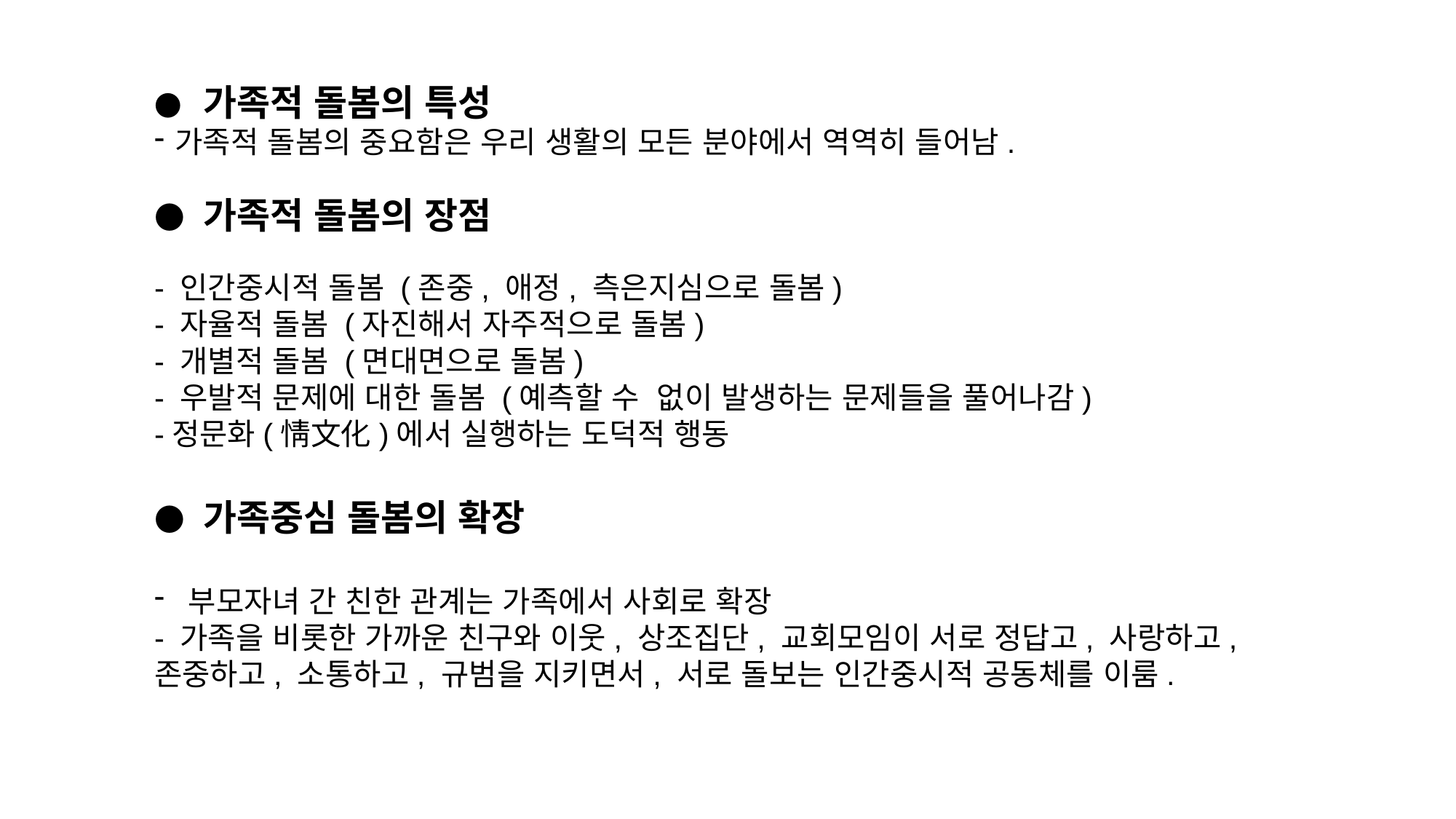

●  가족적 돌봄의 특성
가족적 돌봄의 중요함은 우리 생활의 모든 분야에서 역역히 들어남.

● 가족적 돌봄의 장점

- 인간중시적 돌봄 (존중, 애정, 측은지심으로 돌봄)
- 자율적 돌봄 (자진해서 자주적으로 돌봄)
- 개별적 돌봄 (면대면으로 돌봄)
- 우발적 문제에 대한 돌봄 (예측할 수  없이 발생하는 문제들을 풀어나감)
-정문화(情文化)에서 실행하는 도덕적 행동

● 가족중심 돌봄의 확장

부모자녀 간 친한 관계는 가족에서 사회로 확장
- 가족을 비롯한 가까운 친구와 이웃, 상조집단, 교회모임이 서로 정답고, 사랑하고, 존중하고, 소통하고, 규범을 지키면서, 서로 돌보는 인간중시적 공동체를 이룸.